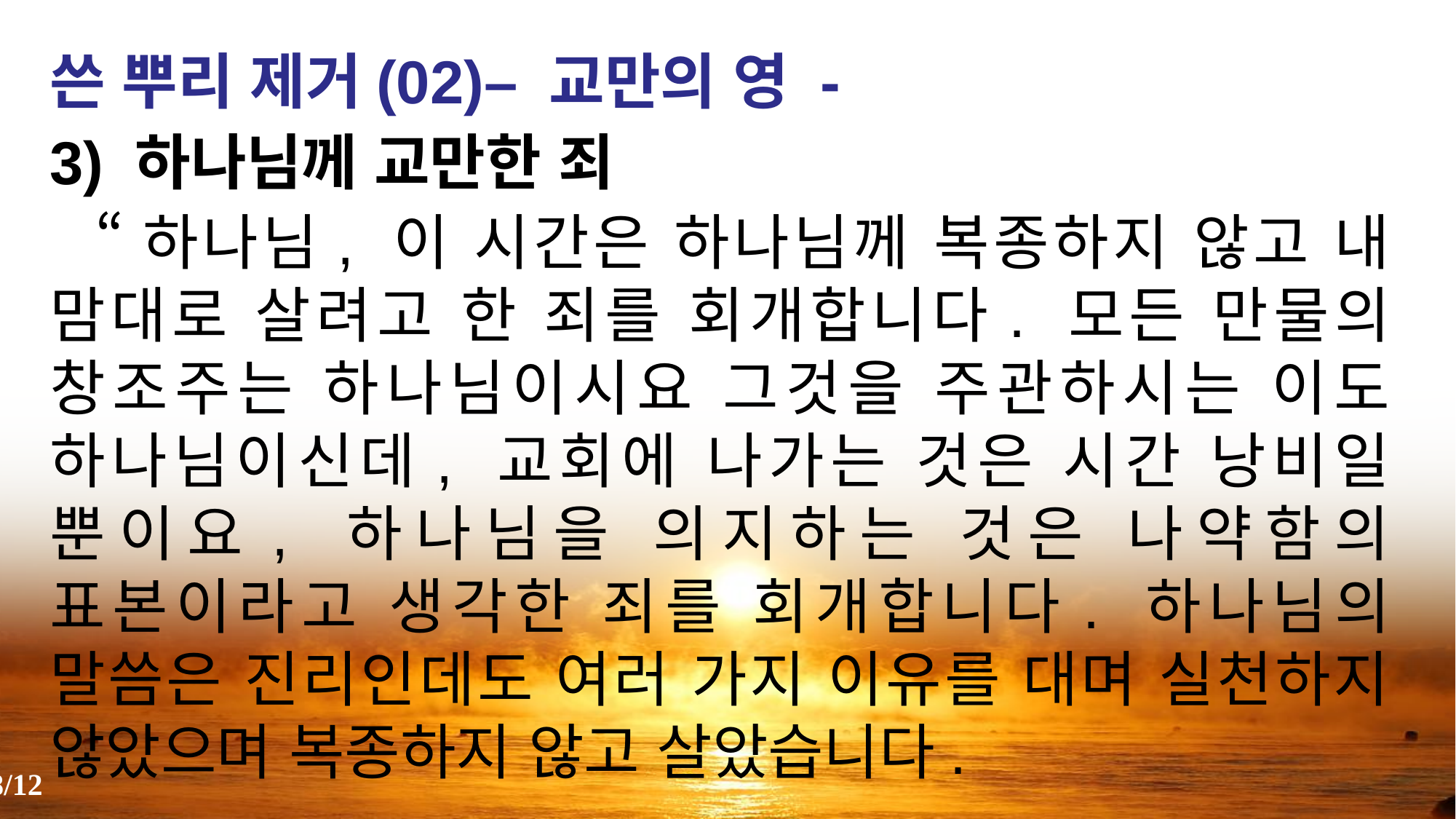

쓴 뿌리 제거(02)– 교만의 영 -
3) 하나님께 교만한 죄
  “하나님, 이 시간은 하나님께 복종하지 않고 내 맘대로 살려고 한 죄를 회개합니다. 모든 만물의 창조주는 하나님이시요 그것을 주관하시는 이도 하나님이신데, 교회에 나가는 것은 시간 낭비일 뿐이요, 하나님을 의지하는 것은 나약함의 표본이라고 생각한 죄를 회개합니다. 하나님의 말씀은 진리인데도 여러 가지 이유를 대며 실천하지 않았으며 복종하지 않고 살았습니다.